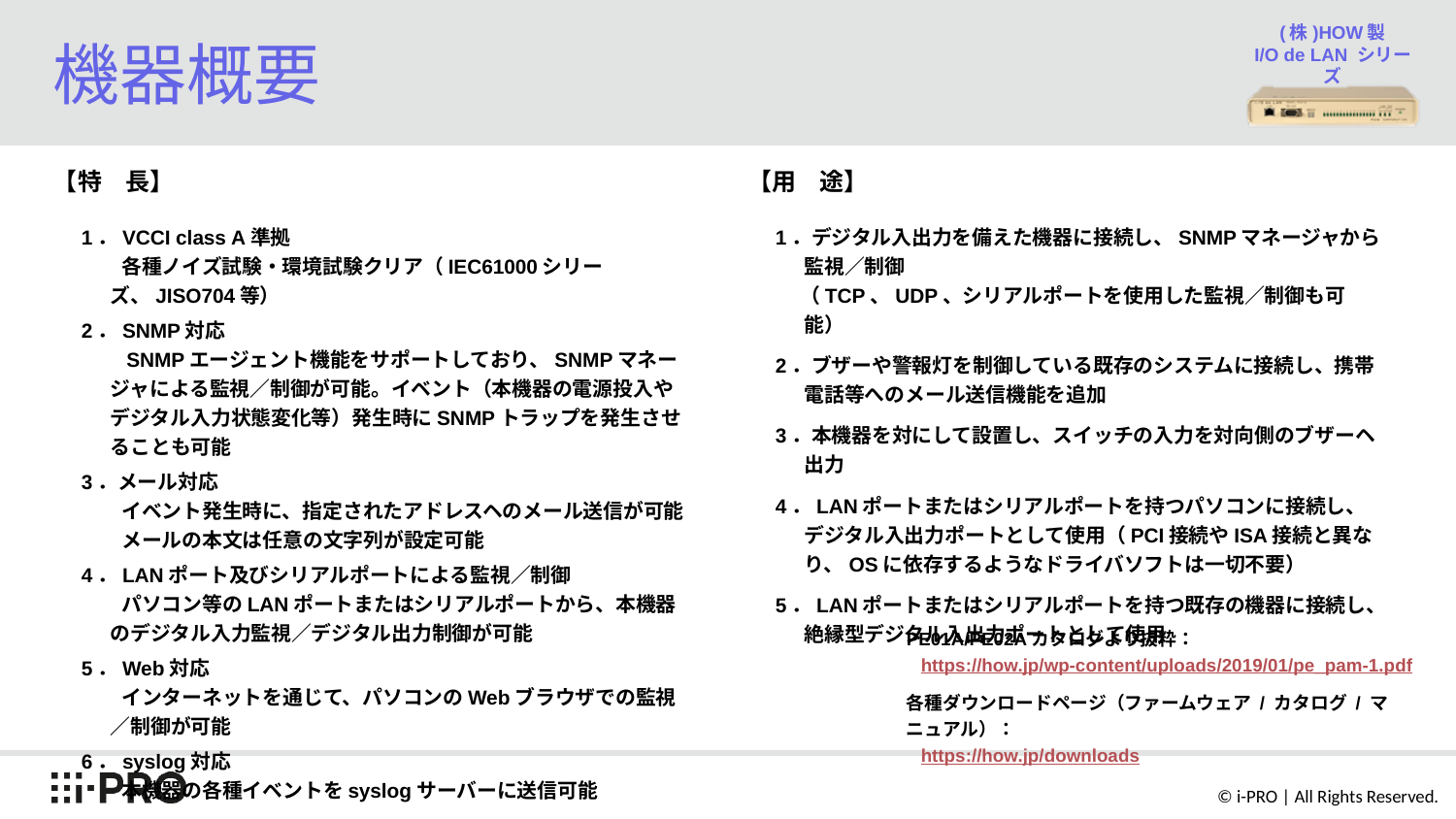

# 機器概要
【特　長】
1．VCCI class A準拠
　　各種ノイズ試験・環境試験クリア（IEC61000シリーズ、JISO704等）
2．SNMP対応
　　SNMPエージェント機能をサポートしており、SNMPマネージャによる監視／制御が可能。イベント（本機器の電源投入やデジタル入力状態変化等）発生時にSNMPトラップを発生させることも可能
3．メール対応
　　イベント発生時に、指定されたアドレスヘのメール送信が可能
　　メールの本文は任意の文字列が設定可能
4．LANポート及びシリアルポートによる監視／制御
　　パソコン等のLANポートまたはシリアルポートから、本機器のデジタル入力監視／デジタル出力制御が可能
5．Web対応
　　インターネットを通じて、パソコンのWebブラウザでの監視／制御が可能
6．syslog対応
　　本機器の各種イベントをsyslogサーバーに送信可能

【用　途】
1．デジタル入出力を備えた機器に接続し、SNMPマネージャから監視／制御
　 （TCP、UDP、シリアルポートを使用した監視／制御も可能）
2．ブザーや警報灯を制御している既存のシステムに接続し、携帯電話等へのメール送信機能を追加
3．本機器を対にして設置し、スイッチの入力を対向側のブザーヘ出力
4．LANポートまたはシリアルポートを持つパソコンに接続し、デジタル入出力ポートとして使用（PCI接続やISA接続と異なり、OSに依存するようなドライバソフトは一切不要）
5．LANポートまたはシリアルポートを持つ既存の機器に接続し、絶縁型デジタル入出力ポートとして使用

PE01A/PE02Aカタログより抜粋：
https://how.jp/wp-content/uploads/2019/01/pe_pam-1.pdf
各種ダウンロードページ（ファームウェア / カタログ / マニュアル）：
https://how.jp/downloads